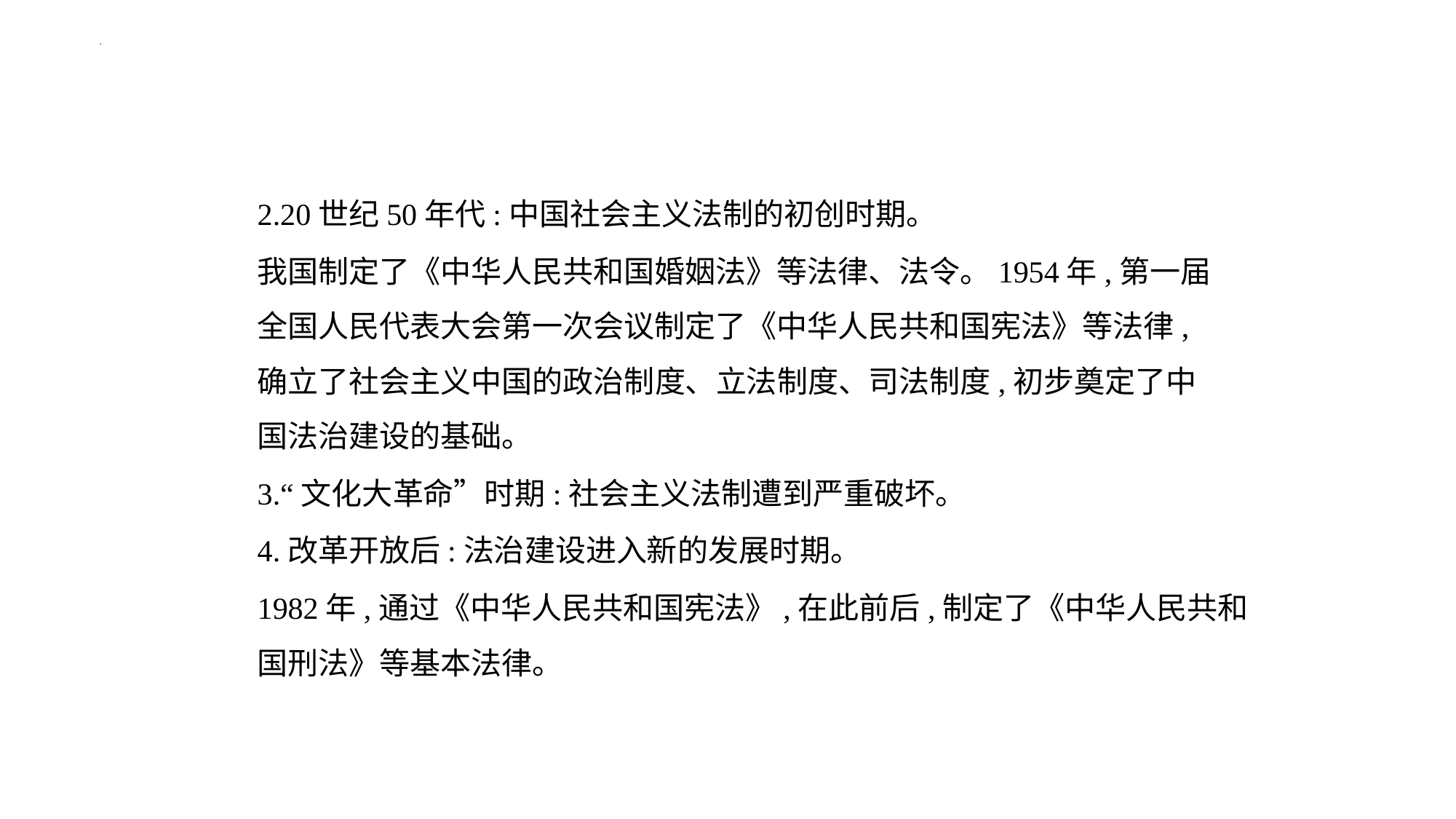

2.20世纪50年代:中国社会主义法制的初创时期。
我国制定了《中华人民共和国婚姻法》等法律、法令。1954年,第一届
全国人民代表大会第一次会议制定了《中华人民共和国宪法》等法律,
确立了社会主义中国的政治制度、立法制度、司法制度,初步奠定了中
国法治建设的基础。
3.“文化大革命”时期:社会主义法制遭到严重破坏。
4.改革开放后:法治建设进入新的发展时期。
1982年,通过《中华人民共和国宪法》,在此前后,制定了《中华人民共和
国刑法》等基本法律。